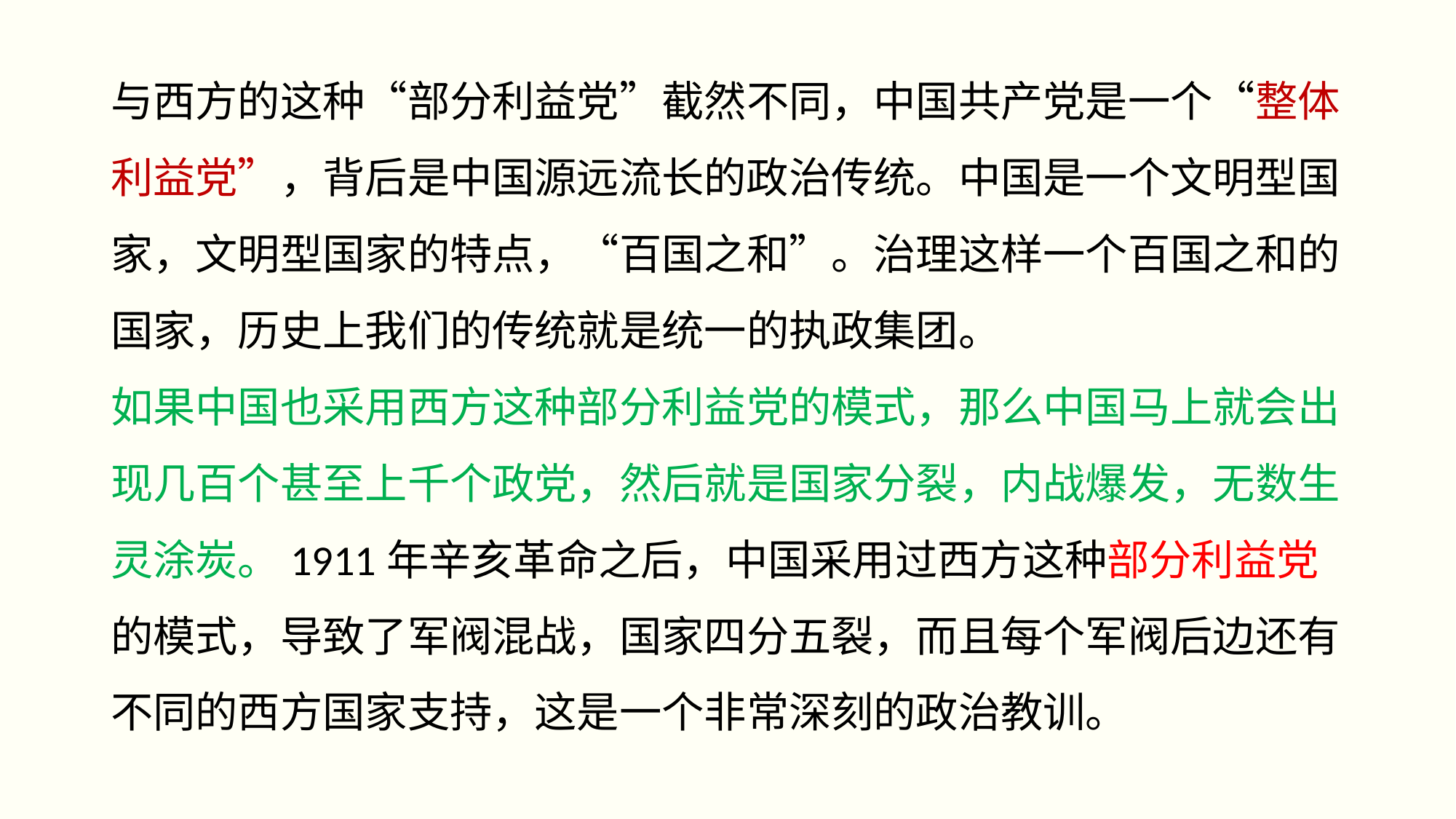

# 与西方的这种“部分利益党”截然不同，中国共产党是一个“整体利益党”，背后是中国源远流长的政治传统。中国是一个文明型国家，文明型国家的特点，“百国之和”。治理这样一个百国之和的国家，历史上我们的传统就是统一的执政集团。 如果中国也采用西方这种部分利益党的模式，那么中国马上就会出现几百个甚至上千个政党，然后就是国家分裂，内战爆发，无数生灵涂炭。1911年辛亥革命之后，中国采用过西方这种部分利益党的模式，导致了军阀混战，国家四分五裂，而且每个军阀后边还有不同的西方国家支持，这是一个非常深刻的政治教训。